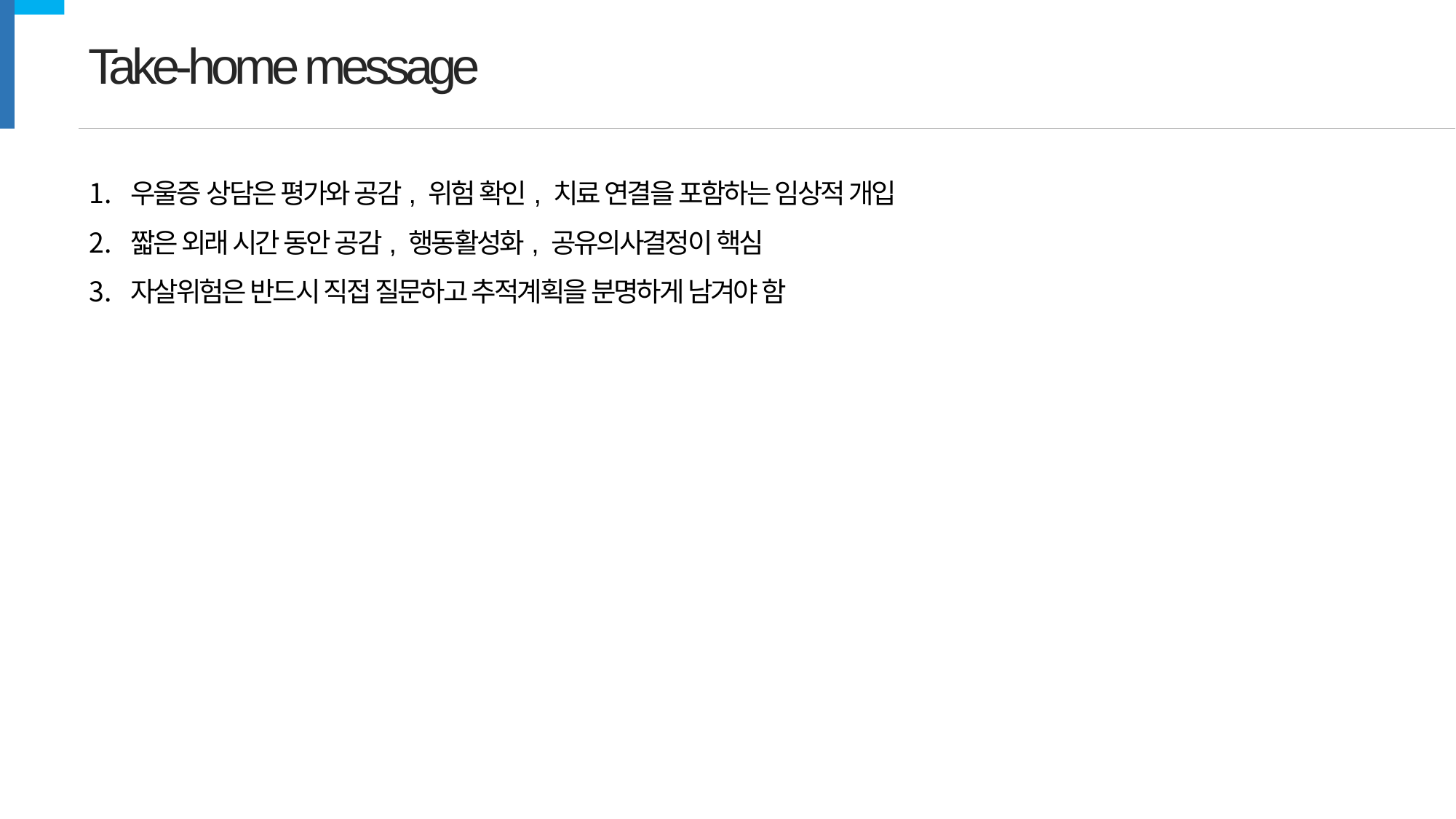

Take-home message

우울증 상담은 평가와 공감, 위험 확인, 치료 연결을 포함하는 임상적 개입
짧은 외래 시간 동안 공감, 행동활성화, 공유의사결정이 핵심
자살위험은 반드시 직접 질문하고 추적계획을 분명하게 남겨야 함